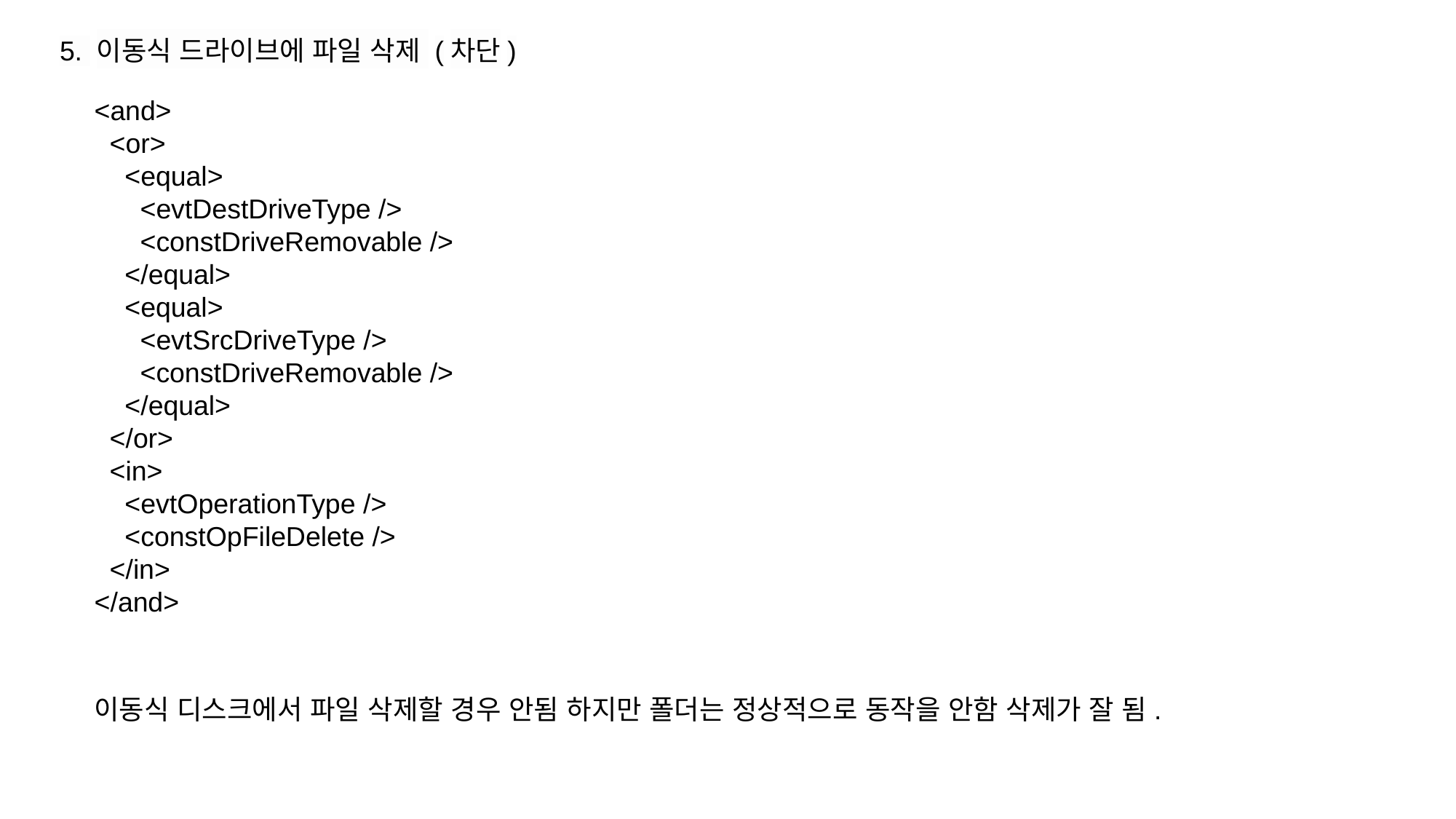

5. 이동식 드라이브에 파일 삭제 (차단)
<and>
  <or>
    <equal>
      <evtDestDriveType />
      <constDriveRemovable />
    </equal>
    <equal>
      <evtSrcDriveType />
      <constDriveRemovable />
    </equal>
  </or>
  <in>
    <evtOperationType />
    <constOpFileDelete />
  </in>
</and>
이동식 디스크에서 파일 삭제할 경우 안됨 하지만 폴더는 정상적으로 동작을 안함 삭제가 잘 됨.